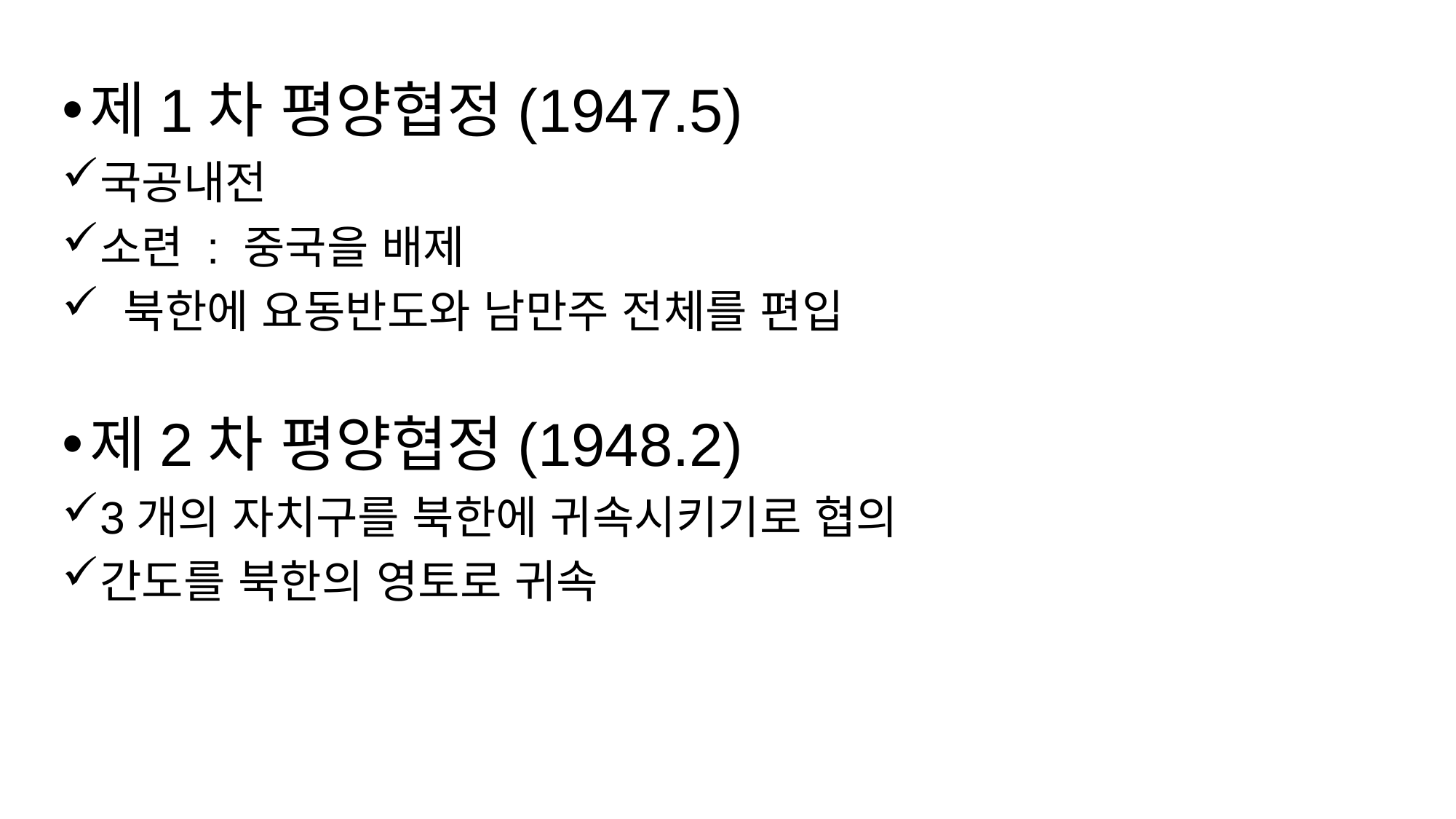

제1차 평양협정(1947.5)
국공내전
소련 : 중국을 배제
 북한에 요동반도와 남만주 전체를 편입

제2차 평양협정(1948.2)
3개의 자치구를 북한에 귀속시키기로 협의
간도를 북한의 영토로 귀속